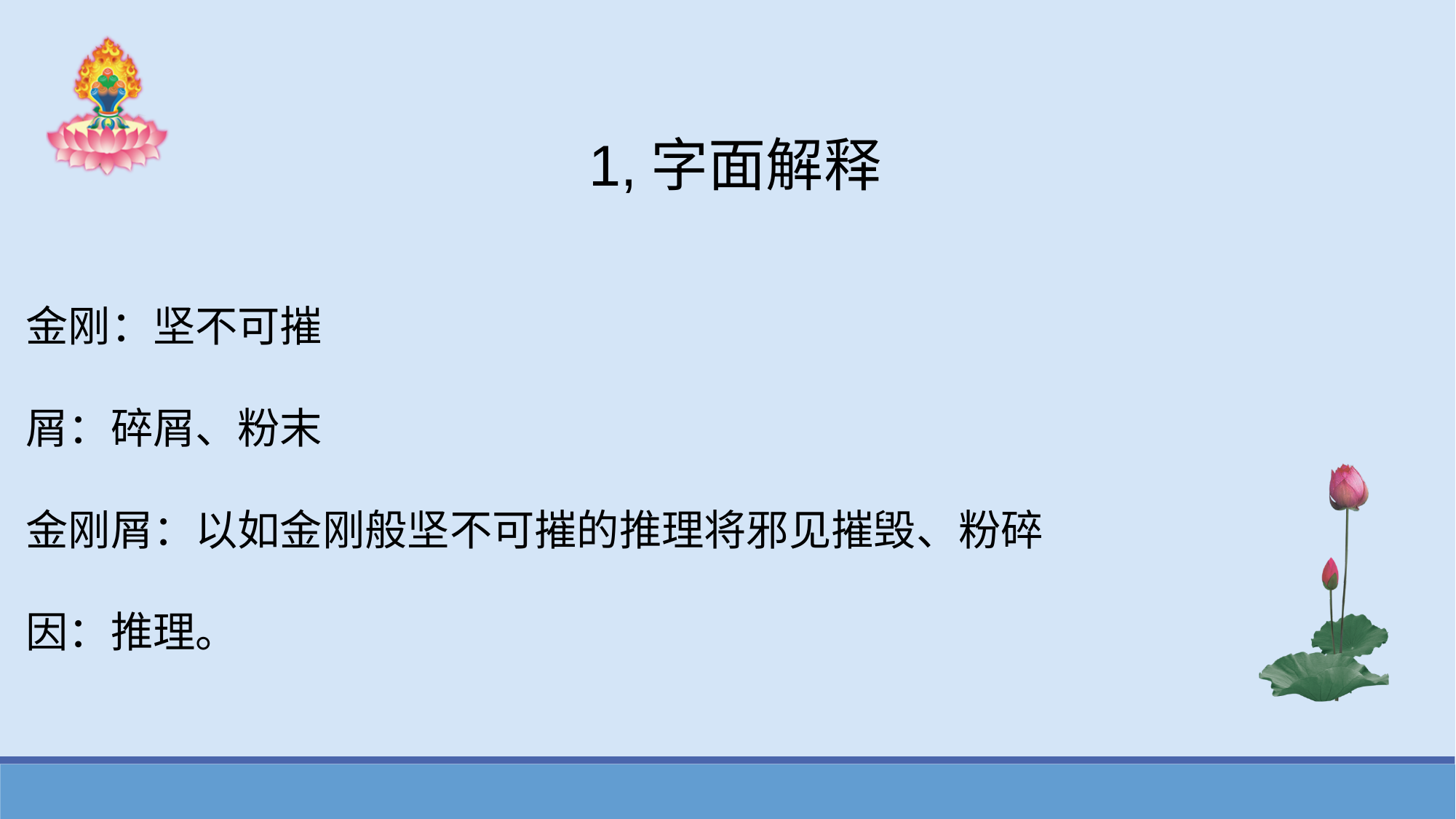

1,字面解释

金刚：坚不可摧

屑：碎屑、粉末

金刚屑：以如金刚般坚不可摧的推理将邪见摧毁、粉碎

因：推理。